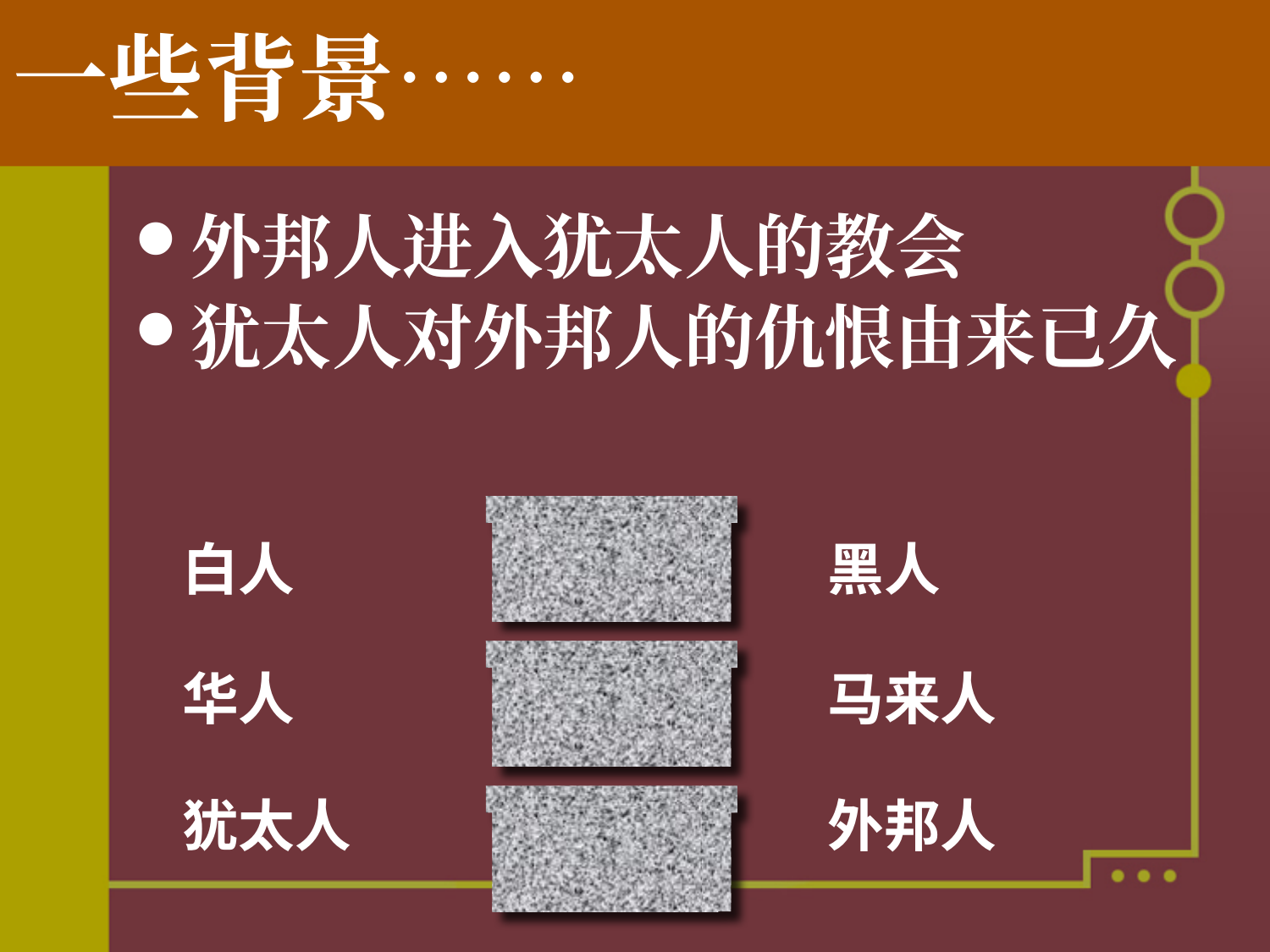

一些背景……
外邦人进入犹太人的教会
犹太人对外邦人的仇恨由来已久

白人
黑人

华人
马来人
犹太人
外邦人